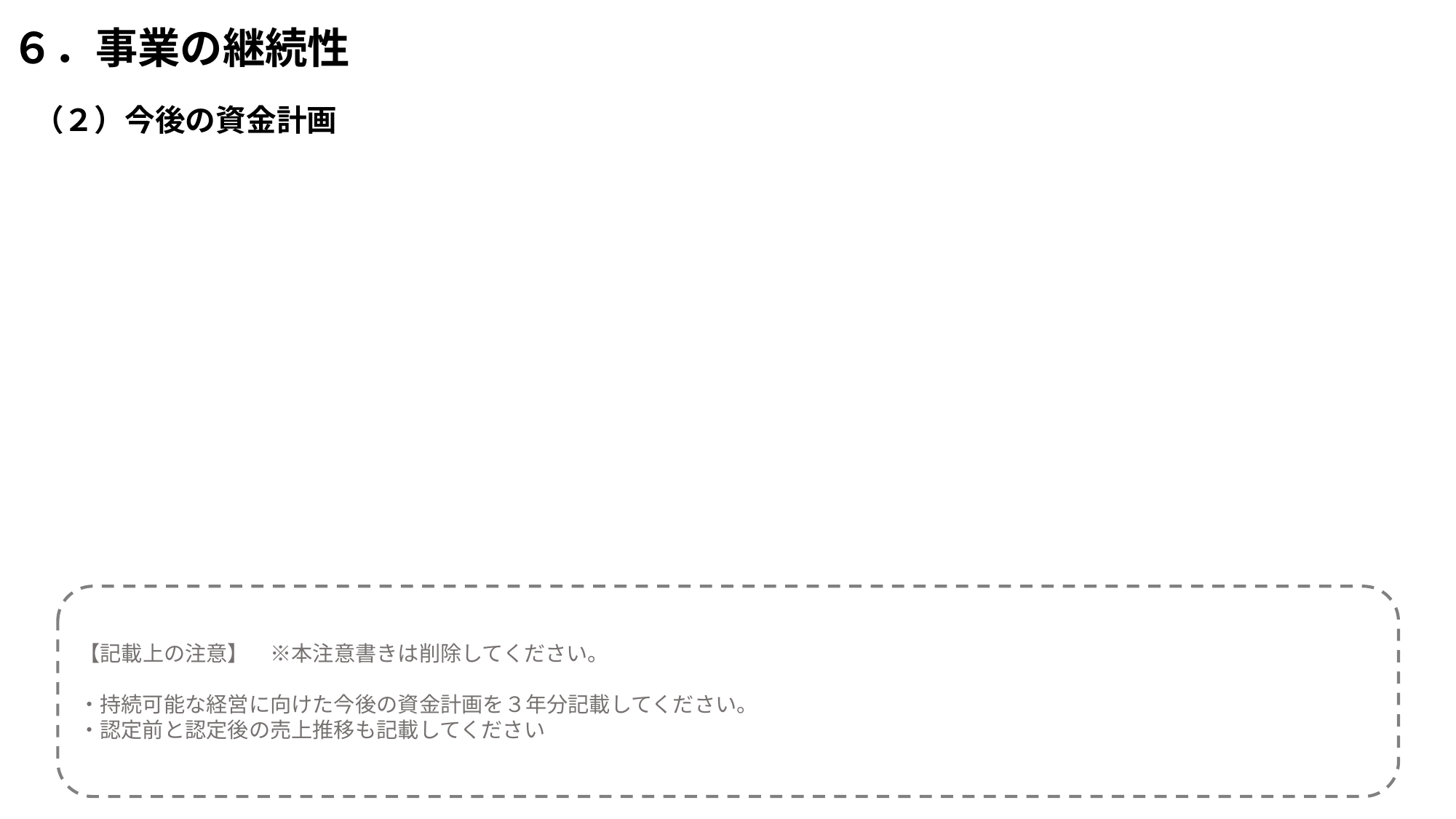

# ６．事業の継続性
（２）今後の資金計画

【記載上の注意】　※本注意書きは削除してください。

・持続可能な経営に向けた今後の資金計画を３年分記載してください。
・認定前と認定後の売上推移も記載してください